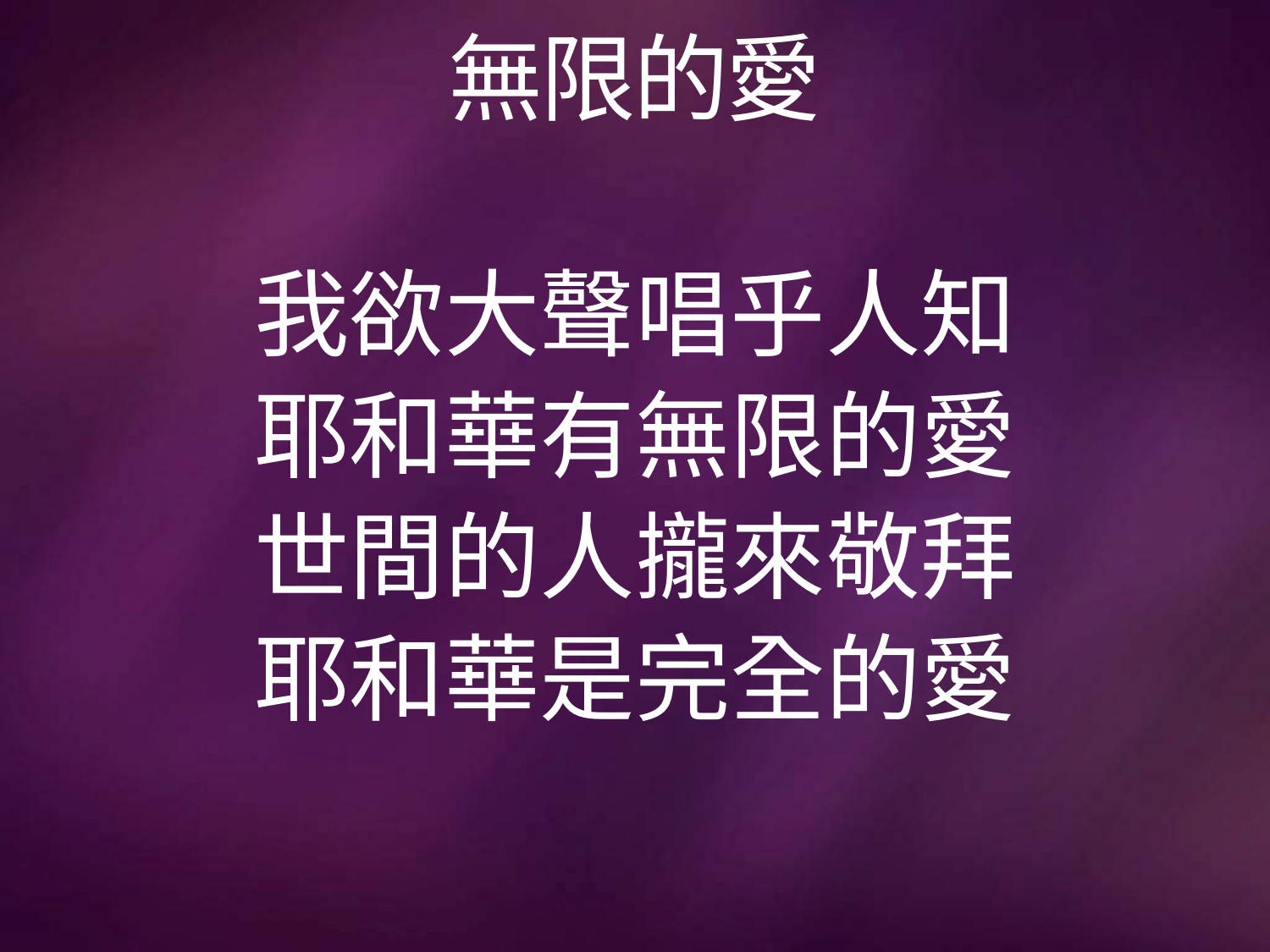

# 無限的愛
我欲大聲唱乎人知
耶和華有無限的愛
世間的人攏來敬拜
耶和華是完全的愛